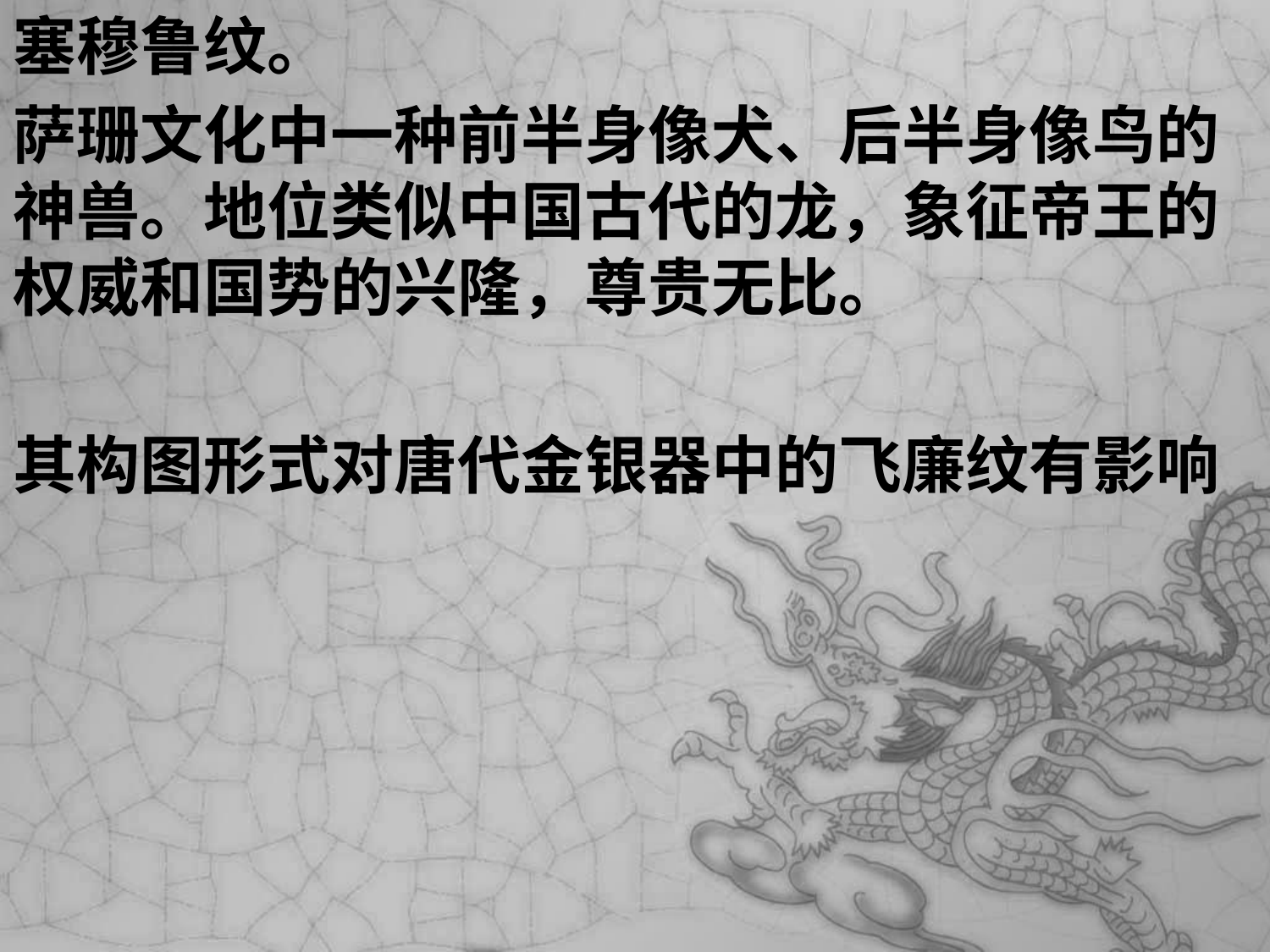

塞穆鲁纹。
萨珊文化中一种前半身像犬、后半身像鸟的神兽。地位类似中国古代的龙，象征帝王的权威和国势的兴隆，尊贵无比。

其构图形式对唐代金银器中的飞廉纹有影响